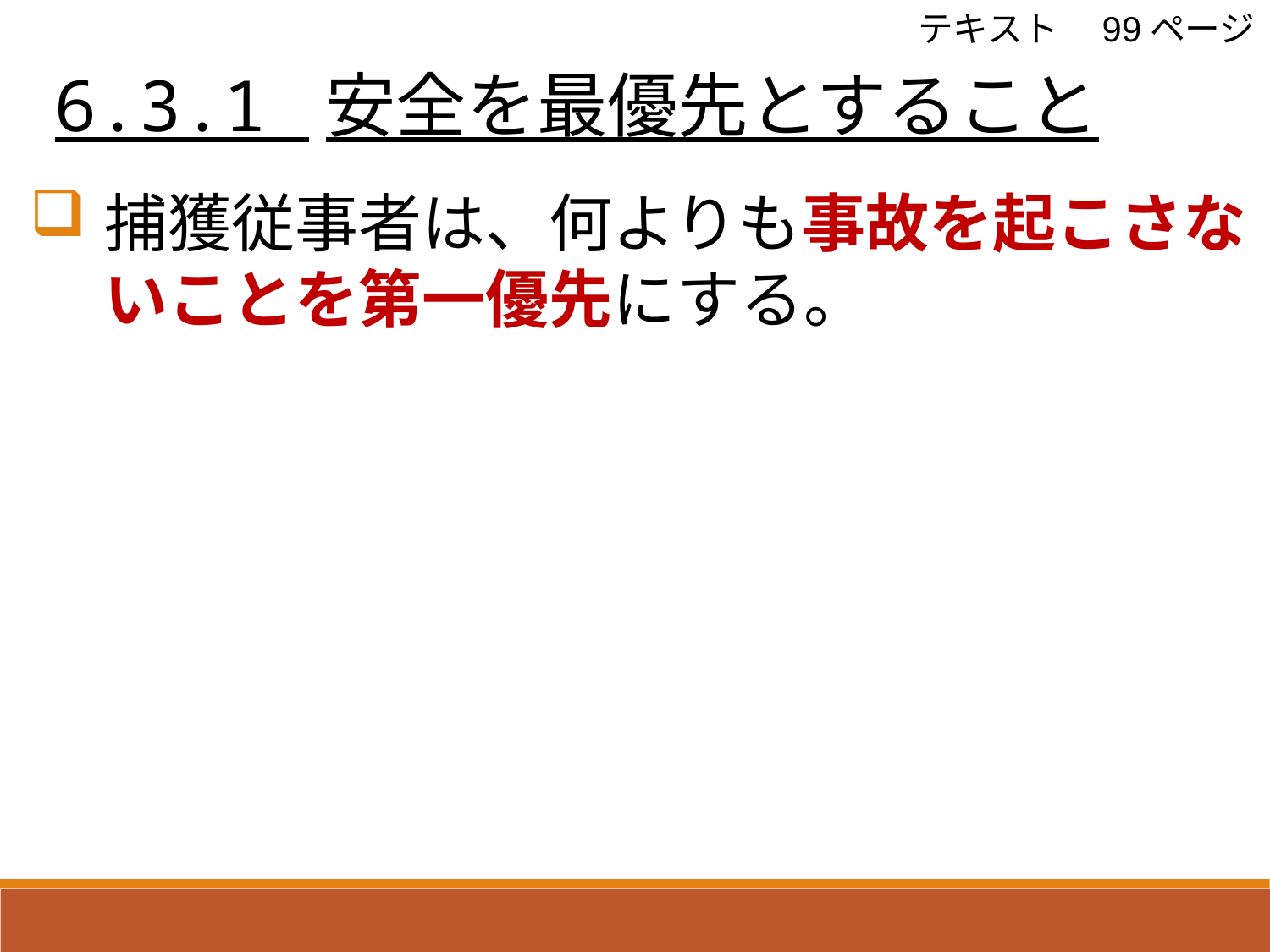

テキスト　99ページ
 6.3.1 安全を最優先とすること
捕獲従事者は、何よりも事故を起こさないことを第一優先にする。